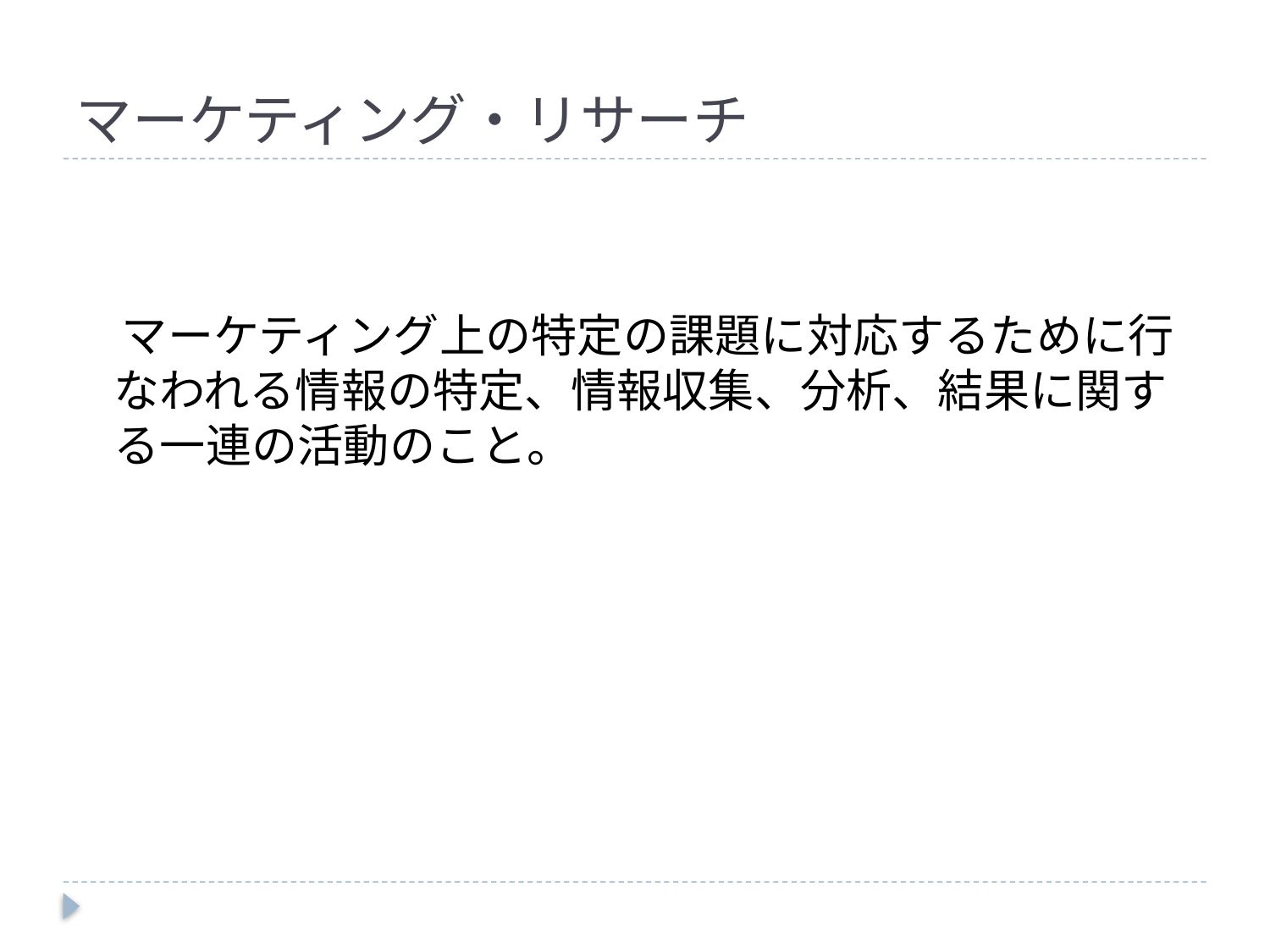

# マーケティング・リサーチ

　マーケティング上の特定の課題に対応するために行なわれる情報の特定、情報収集、分析、結果に関する一連の活動のこと。